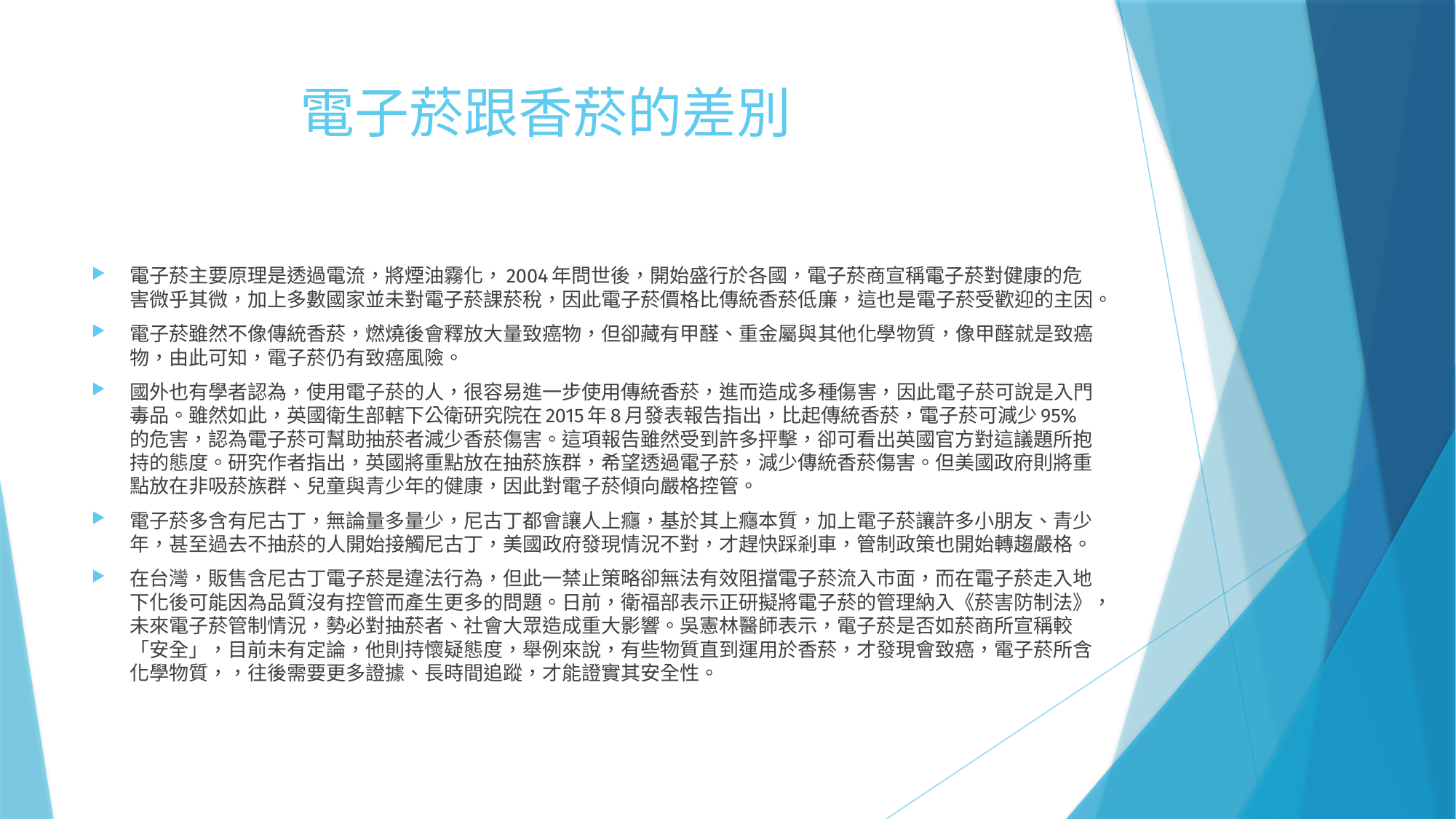

# 電子菸跟香菸的差別
電子菸主要原理是透過電流，將煙油霧化，2004年問世後，開始盛行於各國，電子菸商宣稱電子菸對健康的危害微乎其微，加上多數國家並未對電子菸課菸稅，因此電子菸價格比傳統香菸低廉，這也是電子菸受歡迎的主因。
電子菸雖然不像傳統香菸，燃燒後會釋放大量致癌物，但卻藏有甲醛、重金屬與其他化學物質，像甲醛就是致癌物，由此可知，電子菸仍有致癌風險。
國外也有學者認為，使用電子菸的人，很容易進一步使用傳統香菸，進而造成多種傷害，因此電子菸可說是入門毒品。雖然如此，英國衛生部轄下公衛研究院在2015年8月發表報告指出，比起傳統香菸，電子菸可減少95%的危害，認為電子菸可幫助抽菸者減少香菸傷害。這項報告雖然受到許多抨擊，卻可看出英國官方對這議題所抱持的態度。研究作者指出，英國將重點放在抽菸族群，希望透過電子菸，減少傳統香菸傷害。但美國政府則將重點放在非吸菸族群、兒童與青少年的健康，因此對電子菸傾向嚴格控管。
電子菸多含有尼古丁，無論量多量少，尼古丁都會讓人上癮，基於其上癮本質，加上電子菸讓許多小朋友、青少年，甚至過去不抽菸的人開始接觸尼古丁，美國政府發現情況不對，才趕快踩剎車，管制政策也開始轉趨嚴格。
在台灣，販售含尼古丁電子菸是違法行為，但此一禁止策略卻無法有效阻擋電子菸流入市面，而在電子菸走入地下化後可能因為品質沒有控管而產生更多的問題。日前，衛福部表示正研擬將電子菸的管理納入《菸害防制法》，未來電子菸管制情況，勢必對抽菸者、社會大眾造成重大影響。吳憲林醫師表示，電子菸是否如菸商所宣稱較「安全」，目前未有定論，他則持懷疑態度，舉例來說，有些物質直到運用於香菸，才發現會致癌，電子菸所含化學物質，，往後需要更多證據、長時間追蹤，才能證實其安全性。